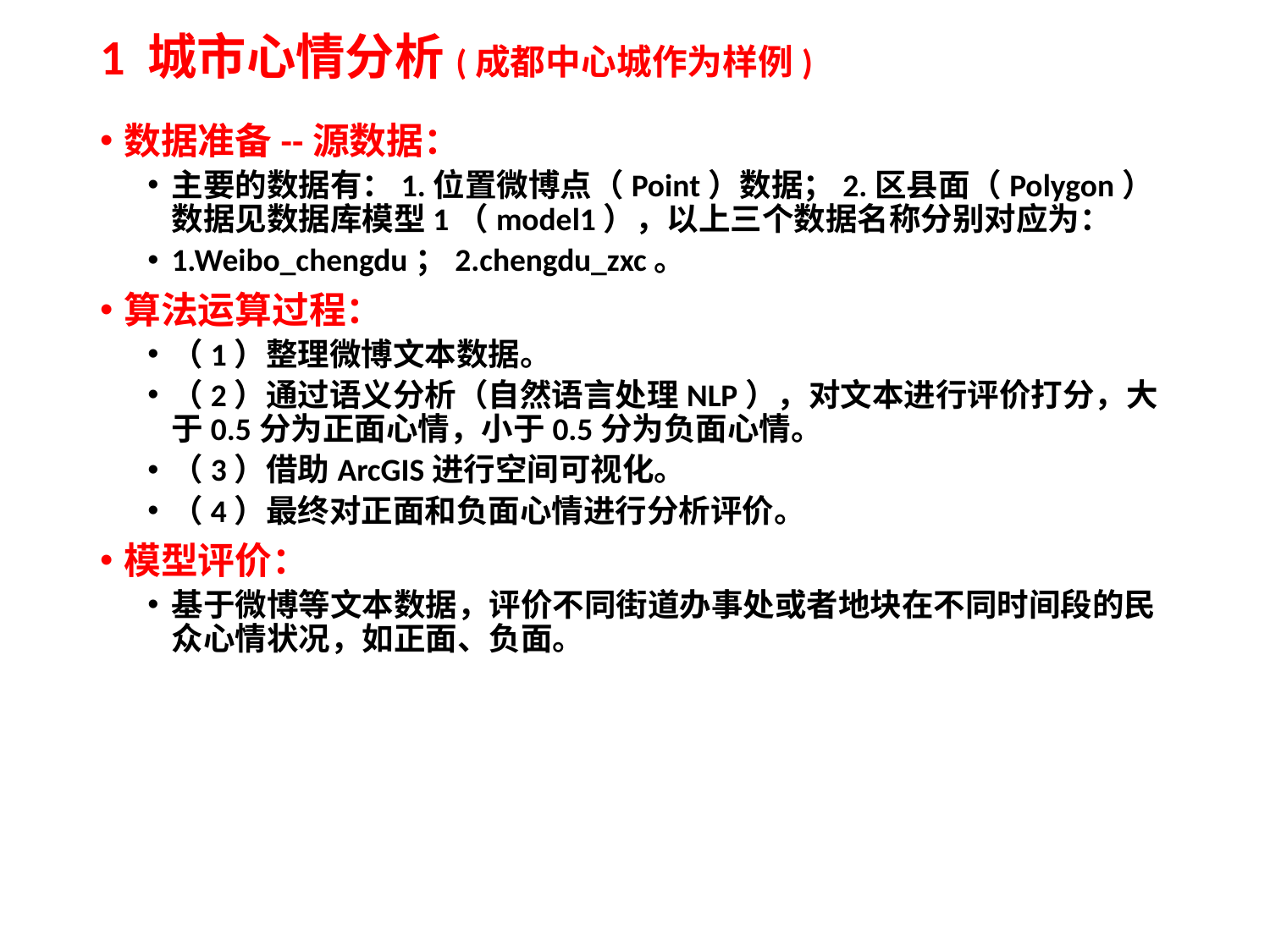

# 1 城市心情分析(成都中心城作为样例)
数据准备--源数据：
主要的数据有：1.位置微博点（Point）数据；2.区县面（Polygon）数据见数据库模型1（model1），以上三个数据名称分别对应为：
1.Weibo_chengdu；2.chengdu_zxc。
算法运算过程：
（1）整理微博文本数据。
（2）通过语义分析（自然语言处理NLP），对文本进行评价打分，大于0.5分为正面心情，小于0.5分为负面心情。
（3）借助ArcGIS进行空间可视化。
（4）最终对正面和负面心情进行分析评价。
模型评价：
基于微博等文本数据，评价不同街道办事处或者地块在不同时间段的民众心情状况，如正面、负面。